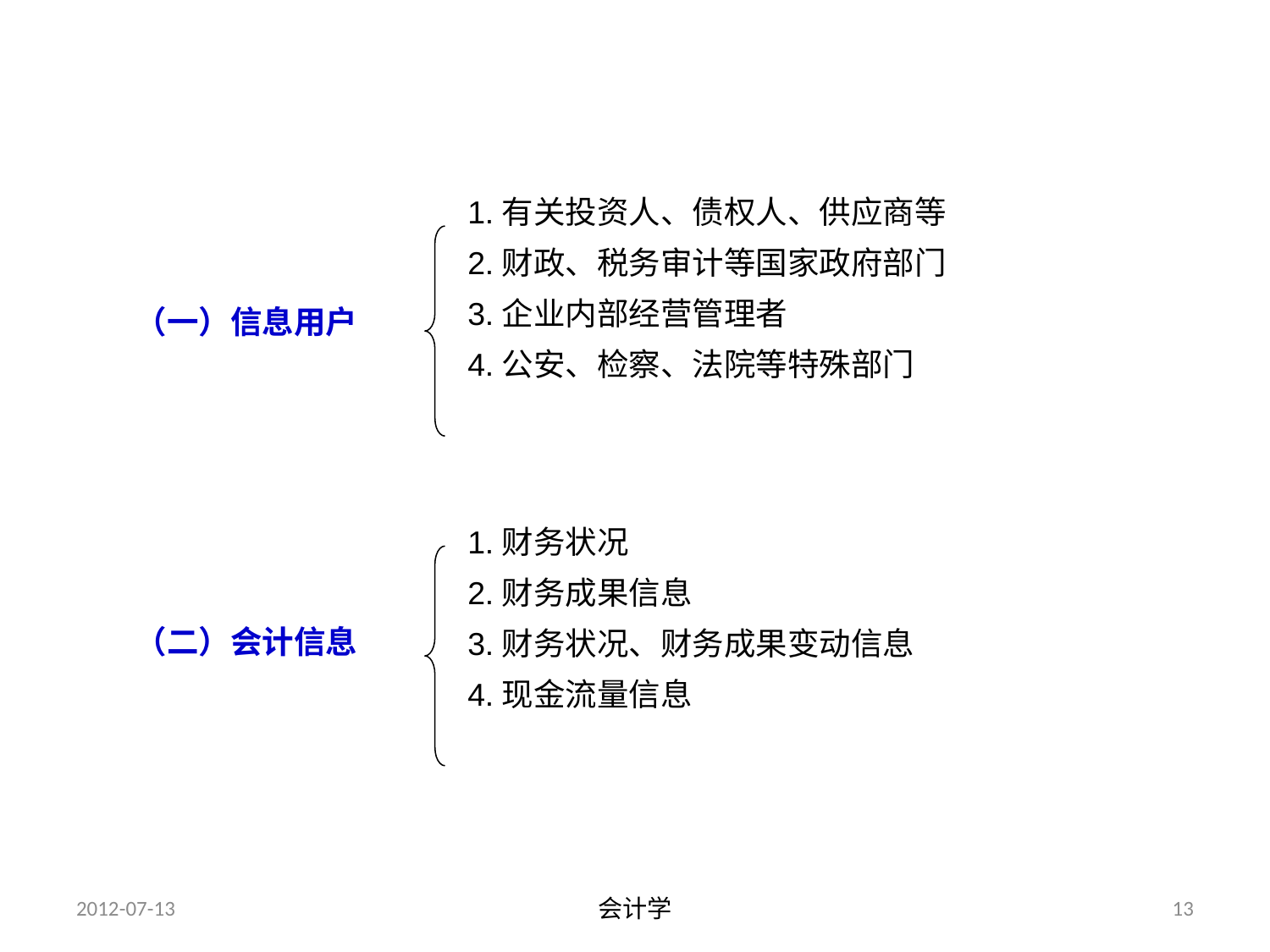

#
二、会计信息的用户及其需要
1.有关投资人、债权人、供应商等
2.财政、税务审计等国家政府部门
3.企业内部经营管理者
4.公安、检察、法院等特殊部门

（一）信息用户
1.财务状况
2.财务成果信息
3.财务状况、财务成果变动信息
4.现金流量信息

（二）会计信息
2012-07-13
会计学
13